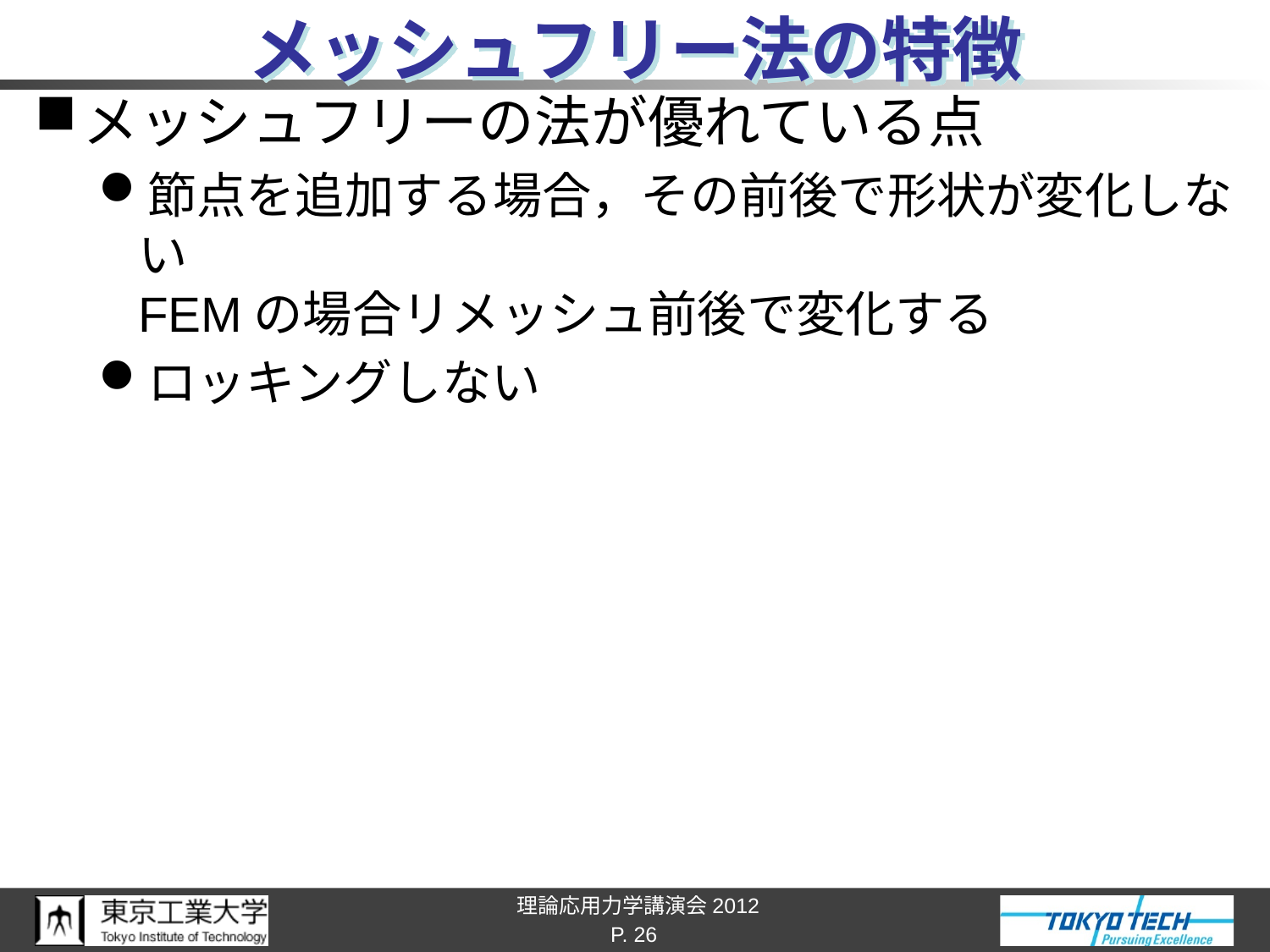

# メッシュフリー法の特徴
メッシュフリーの法が優れている点
節点を追加する場合，その前後で形状が変化しない
FEMの場合リメッシュ前後で変化する
ロッキングしない

P. 26